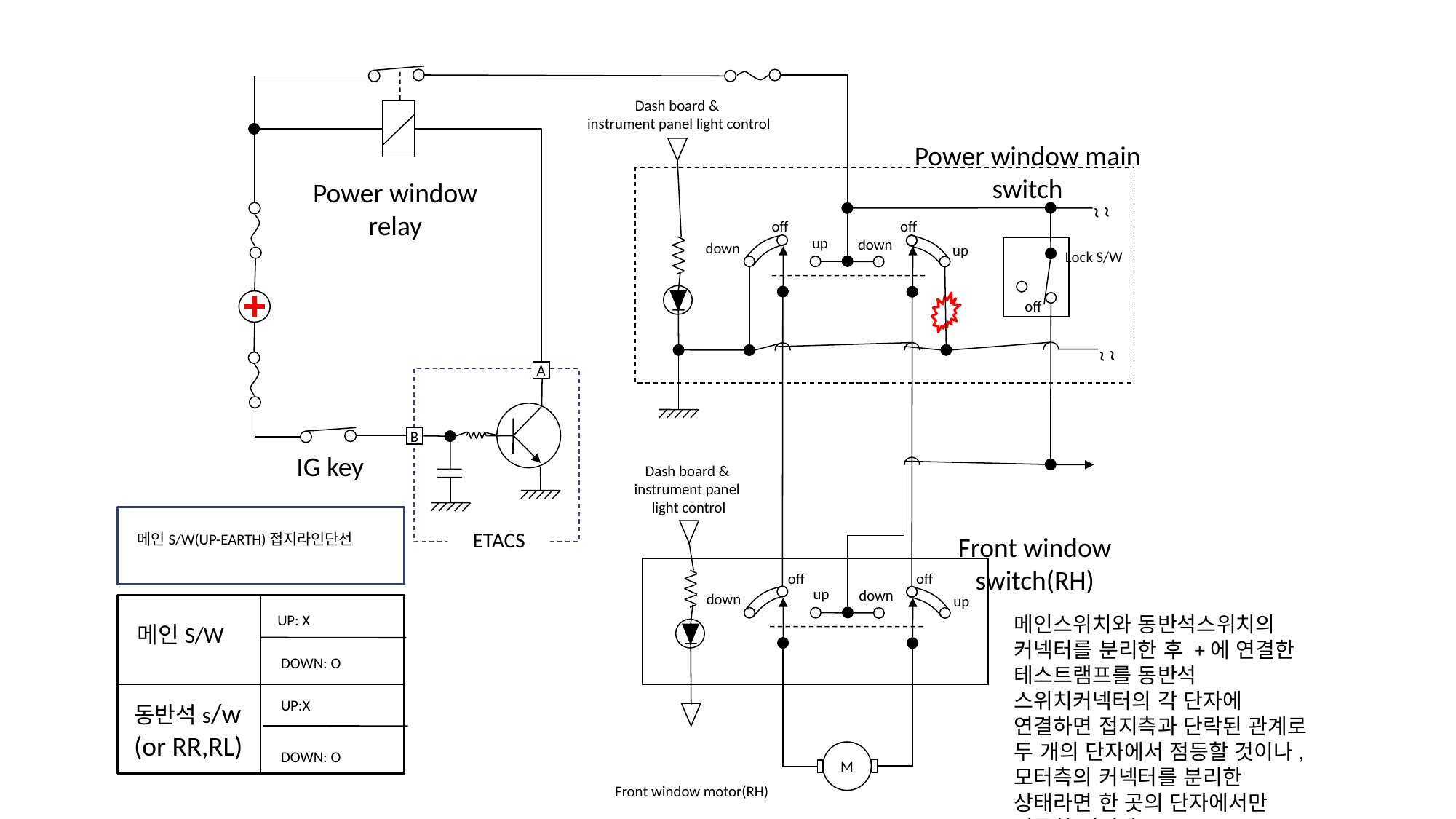

Dash board &
instrument panel light control

Power window main switch

Power window relay
~
~

off
off

up
down
down

up

Lock S/W

off

~
~

A

B

IG key
Dash board &
instrument panel
light control

ETACS
메인S/W(UP-EARTH)접지라인단선
Front window switch(RH)

off
off

up
down
down

up

UP: X

메인스위치와 동반석스위치의 커넥터를 분리한 후 +에 연결한 테스트램프를 동반석 스위치커넥터의 각 단자에 연결하면 접지측과 단락된 관계로 두 개의 단자에서 점등할 것이나,모터측의 커넥터를 분리한 상태라면 한 곳의 단자에서만 점등할 것이다

메인S/W

DOWN: O
동반석s/w
(or RR,RL)

UP:X

DOWN: O
M

Front window motor(RH)